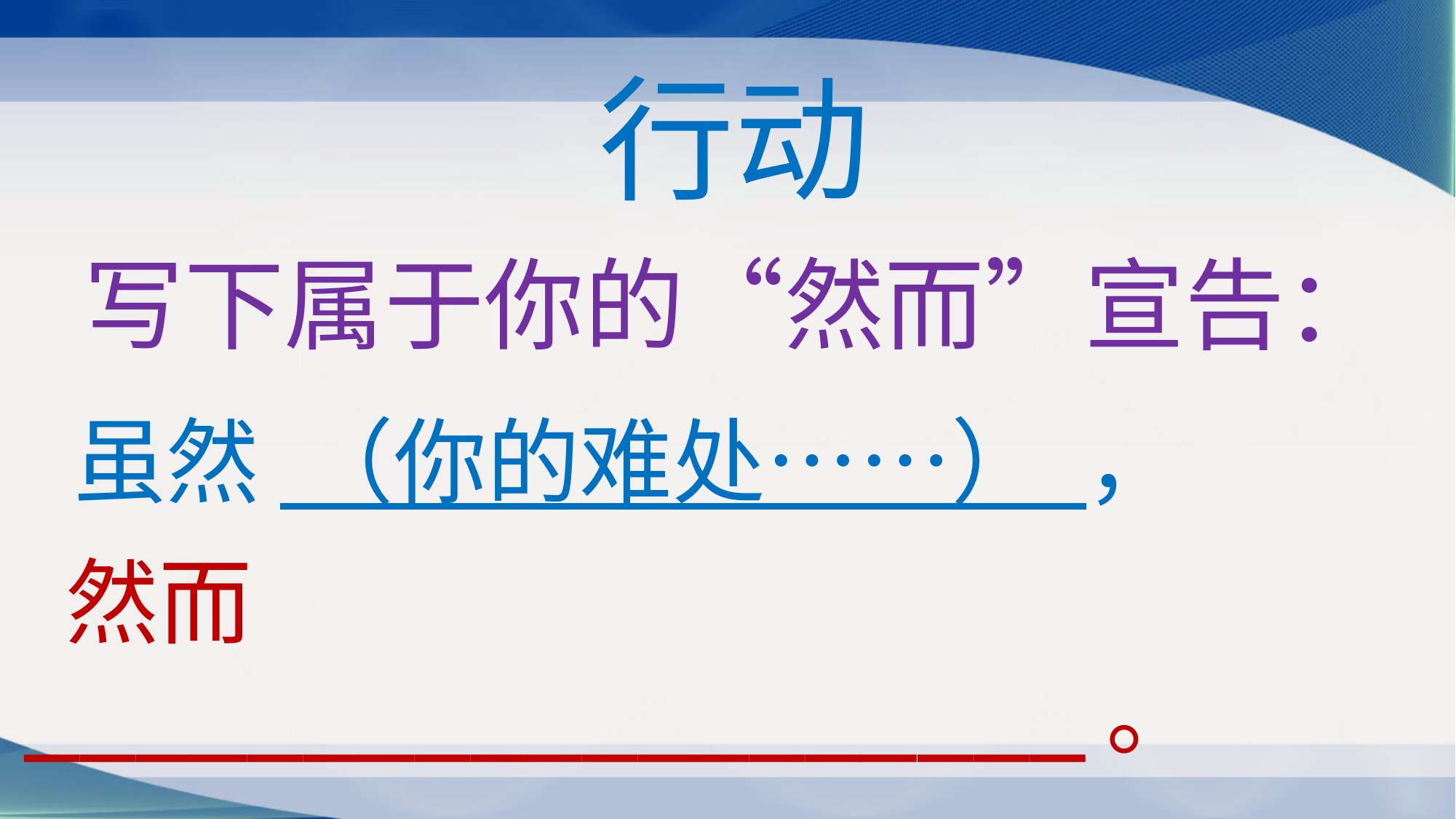

行动
写下属于你的“然而”宣告：
 虽然  （你的难处……）  ，
 然而 ___________________。